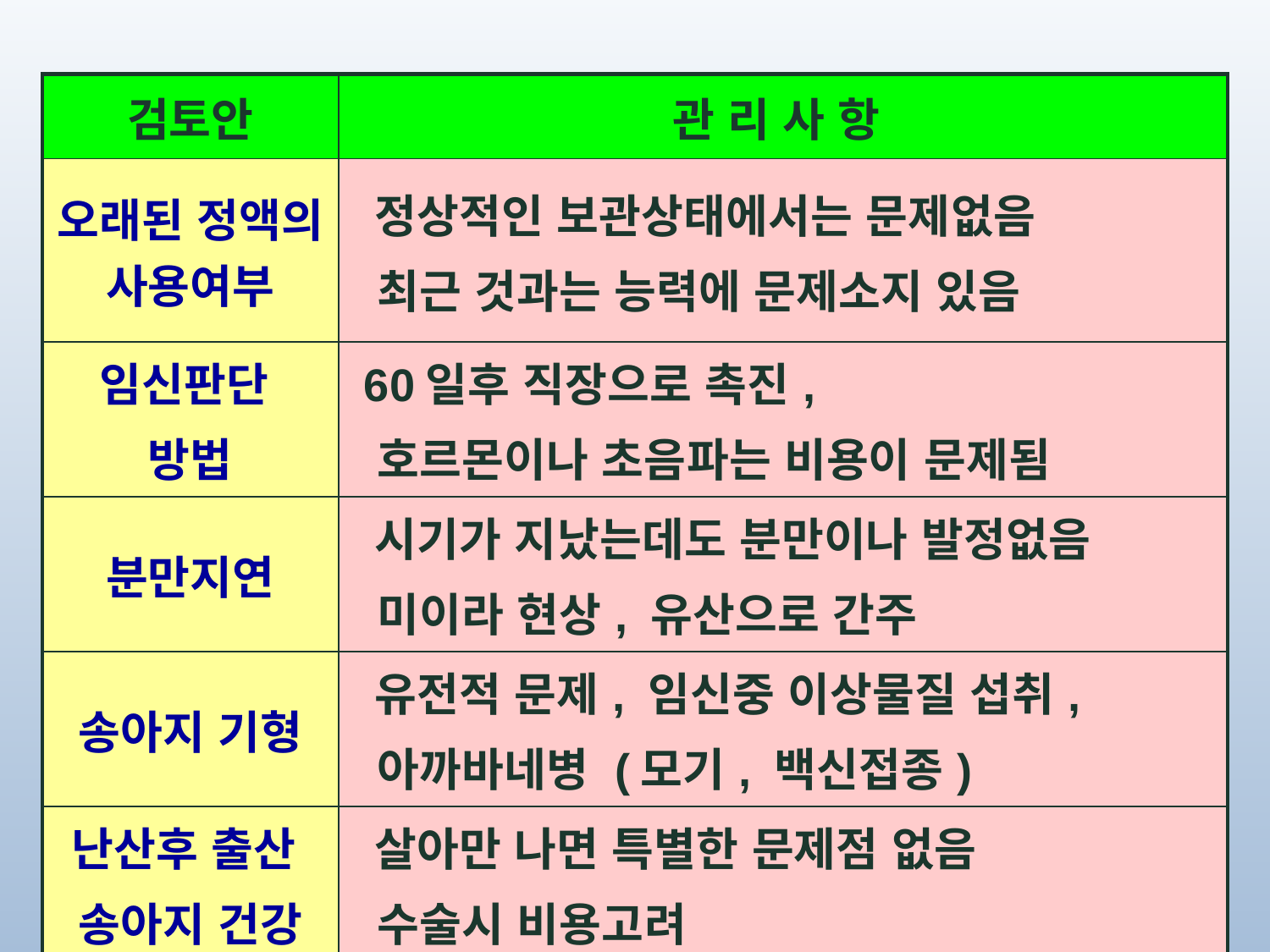

| 검토안 | 관 리 사 항 |
| --- | --- |
| 오래된 정액의 사용여부 | 정상적인 보관상태에서는 문제없음 최근 것과는 능력에 문제소지 있음 |
| 임신판단 방법 | 60일후 직장으로 촉진, 호르몬이나 초음파는 비용이 문제됨 |
| 분만지연 | 시기가 지났는데도 분만이나 발정없음 미이라 현상, 유산으로 간주 |
| 송아지 기형 | 유전적 문제, 임신중 이상물질 섭취, 아까바네병 (모기, 백신접종) |
| 난산후 출산 송아지 건강 | 살아만 나면 특별한 문제점 없음 수술시 비용고려 |